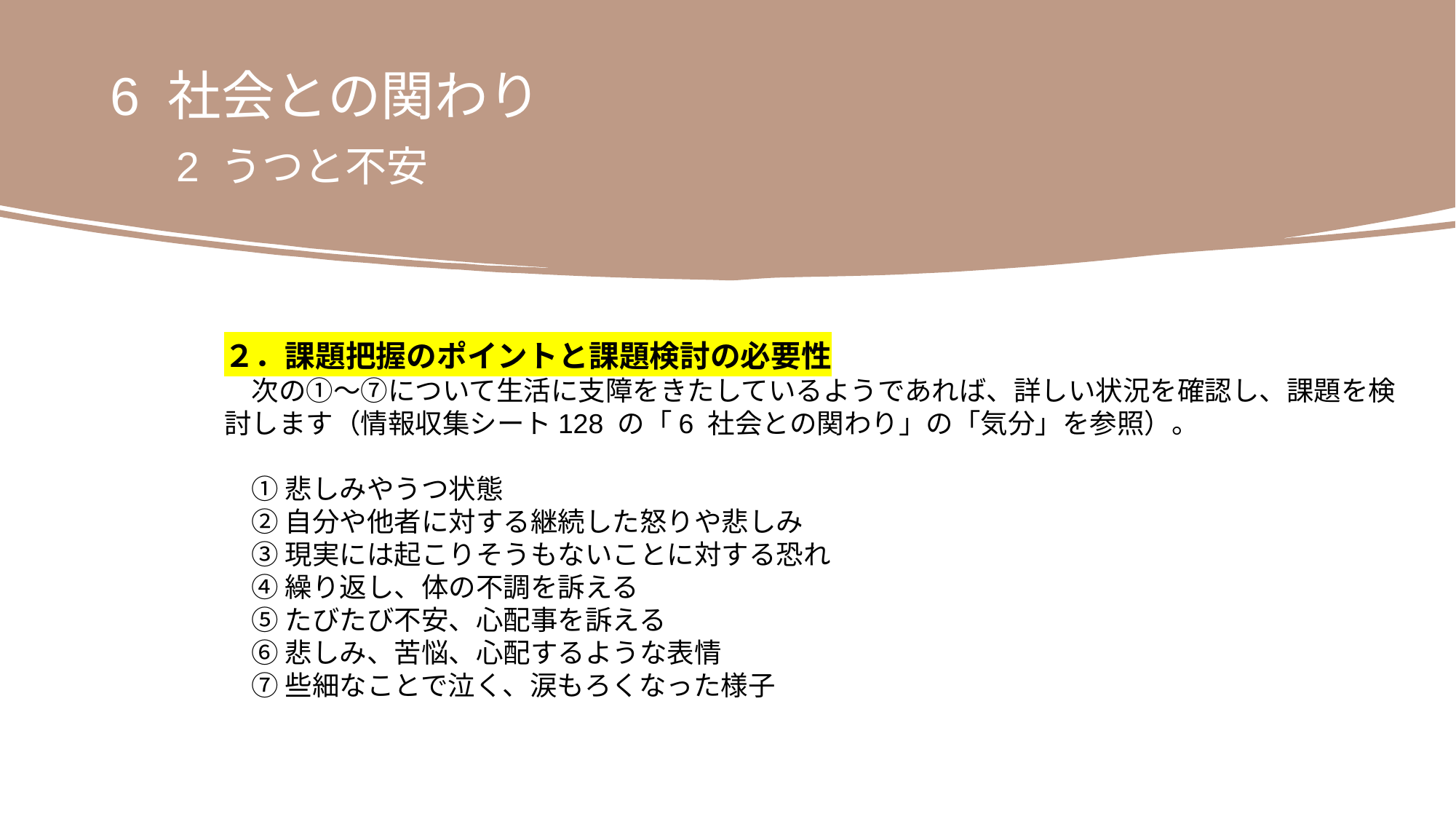

6 社会との関わり
　2 うつと不安

２．課題把握のポイントと課題検討の必要性
　次の①～⑦について生活に支障をきたしているようであれば、詳しい状況を確認し、課題を検討します（情報収集シート128 の「6 社会との関わり」の「気分」を参照）。

　① 悲しみやうつ状態
　② 自分や他者に対する継続した怒りや悲しみ
　③ 現実には起こりそうもないことに対する恐れ
　④ 繰り返し、体の不調を訴える
　⑤ たびたび不安、心配事を訴える
　⑥ 悲しみ、苦悩、心配するような表情
　⑦ 些細なことで泣く、涙もろくなった様子